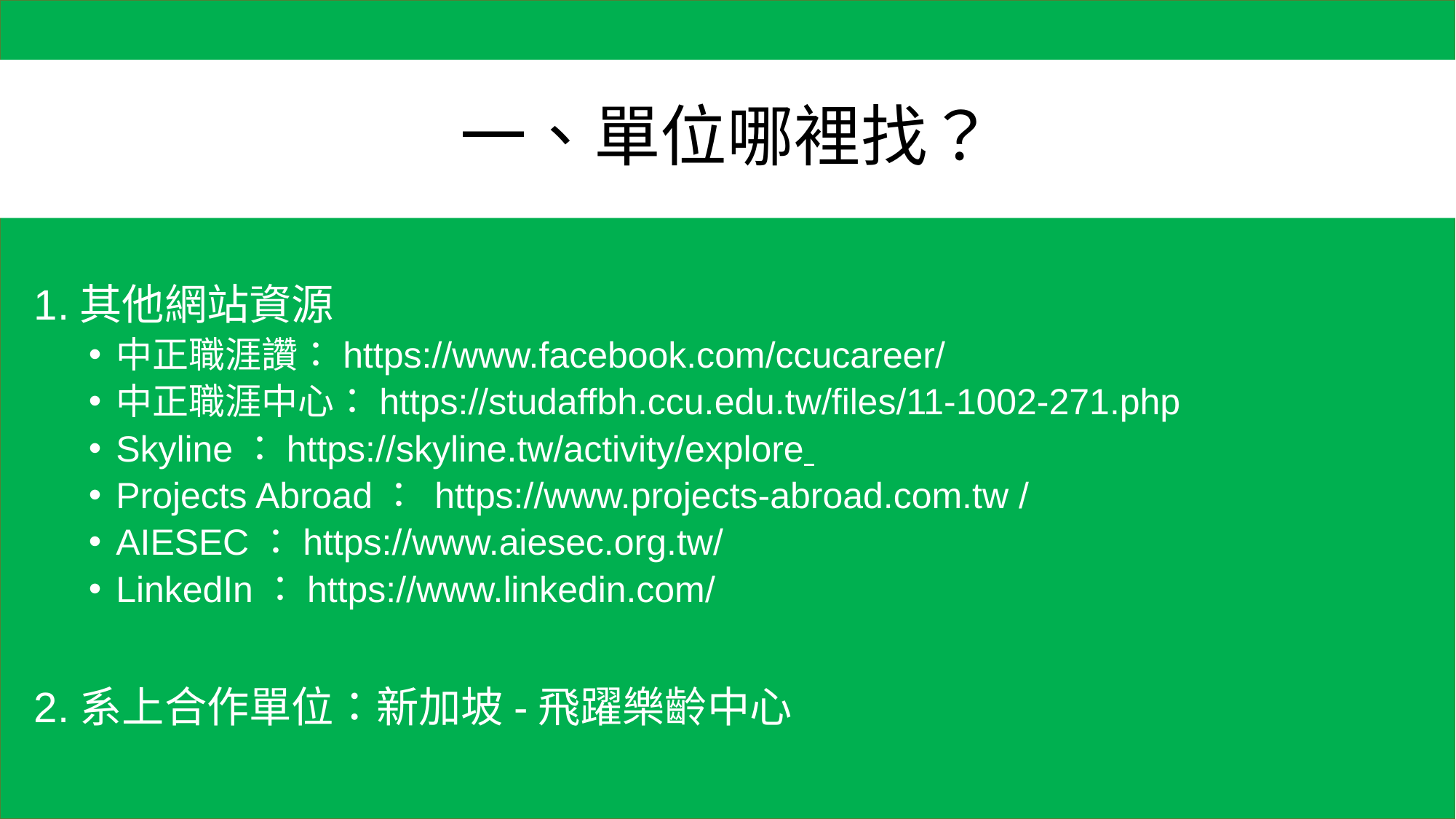

# 一、單位哪裡找？
1.其他網站資源
中正職涯讚：https://www.facebook.com/ccucareer/
中正職涯中心：https://studaffbh.ccu.edu.tw/files/11-1002-271.php
Skyline：https://skyline.tw/activity/explore
Projects Abroad： https://www.projects-abroad.com.tw /
AIESEC：https://www.aiesec.org.tw/
LinkedIn：https://www.linkedin.com/

2.系上合作單位：新加坡-飛躍樂齡中心